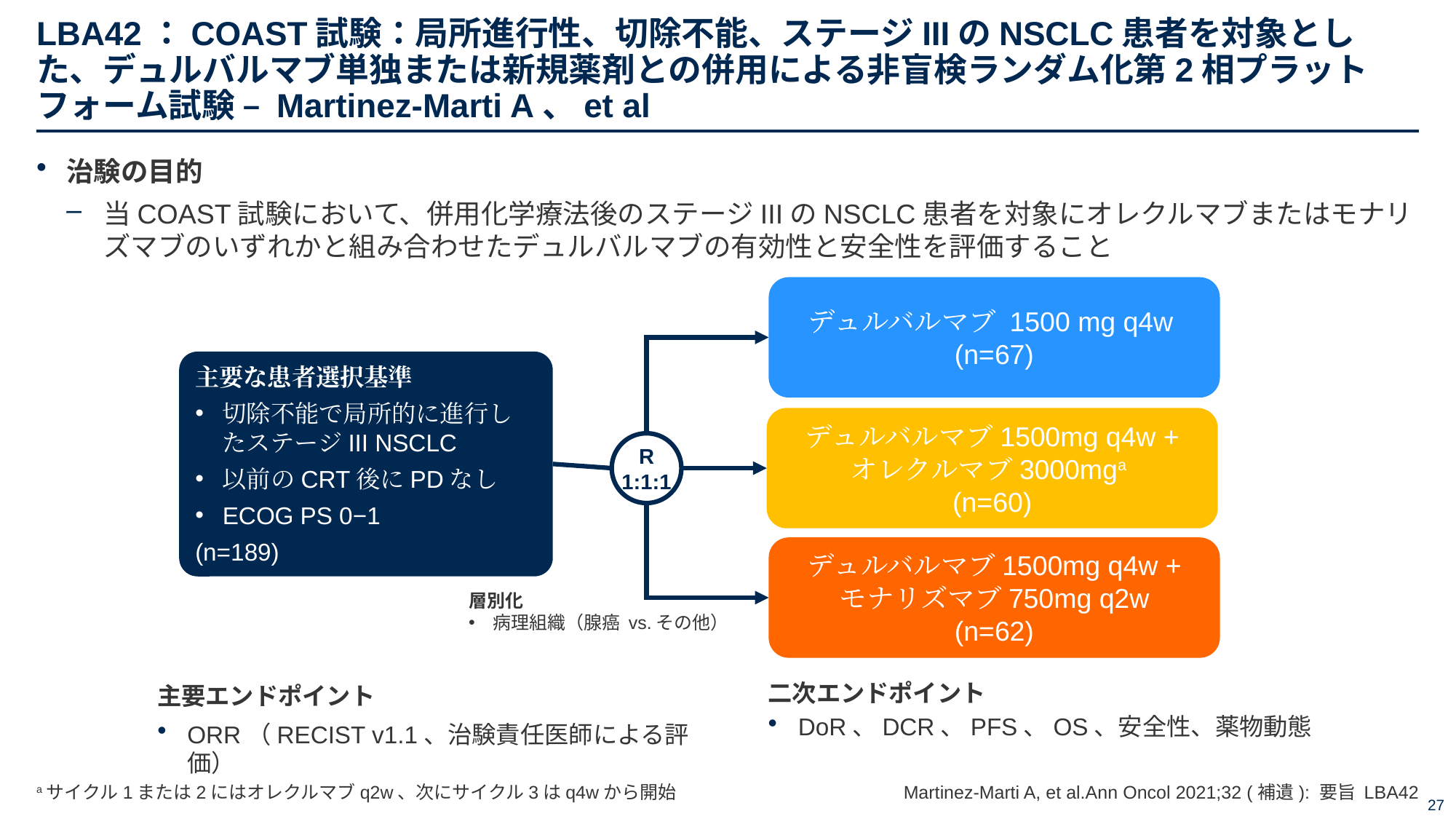

# LBA42：COAST試験：局所進行性、切除不能、ステージIIIのNSCLC患者を対象とした、デュルバルマブ単独または新規薬剤との併用による非盲検ランダム化第2相プラットフォーム試験 – Martinez-Marti A、et al
治験の目的
当COAST試験において、併用化学療法後のステージIIIのNSCLC患者を対象にオレクルマブまたはモナリズマブのいずれかと組み合わせたデュルバルマブの有効性と安全性を評価すること
デュルバルマブ 1500 mg q4w
(n=67)
主要な患者選択基準
切除不能で局所的に進行したステージIII NSCLC
以前のCRT後にPDなし
ECOG PS 0−1
(n=189)
デュルバルマブ1500mg q4w +
オレクルマブ3000mga
(n=60)
R
1:1:1
デュルバルマブ1500mg q4w +
モナリズマブ750mg q2w
(n=62)
層別化
病理組織（腺癌 vs.その他）
二次エンドポイント
DoR、DCR、PFS、OS、安全性、薬物動態
主要エンドポイント
ORR（RECIST v1.1、治験責任医師による評価）

aサイクル1または2にはオレクルマブq2w、次にサイクル3はq4wから開始
Martinez-Marti A, et al.Ann Oncol 2021;32 (補遺): 要旨 LBA42